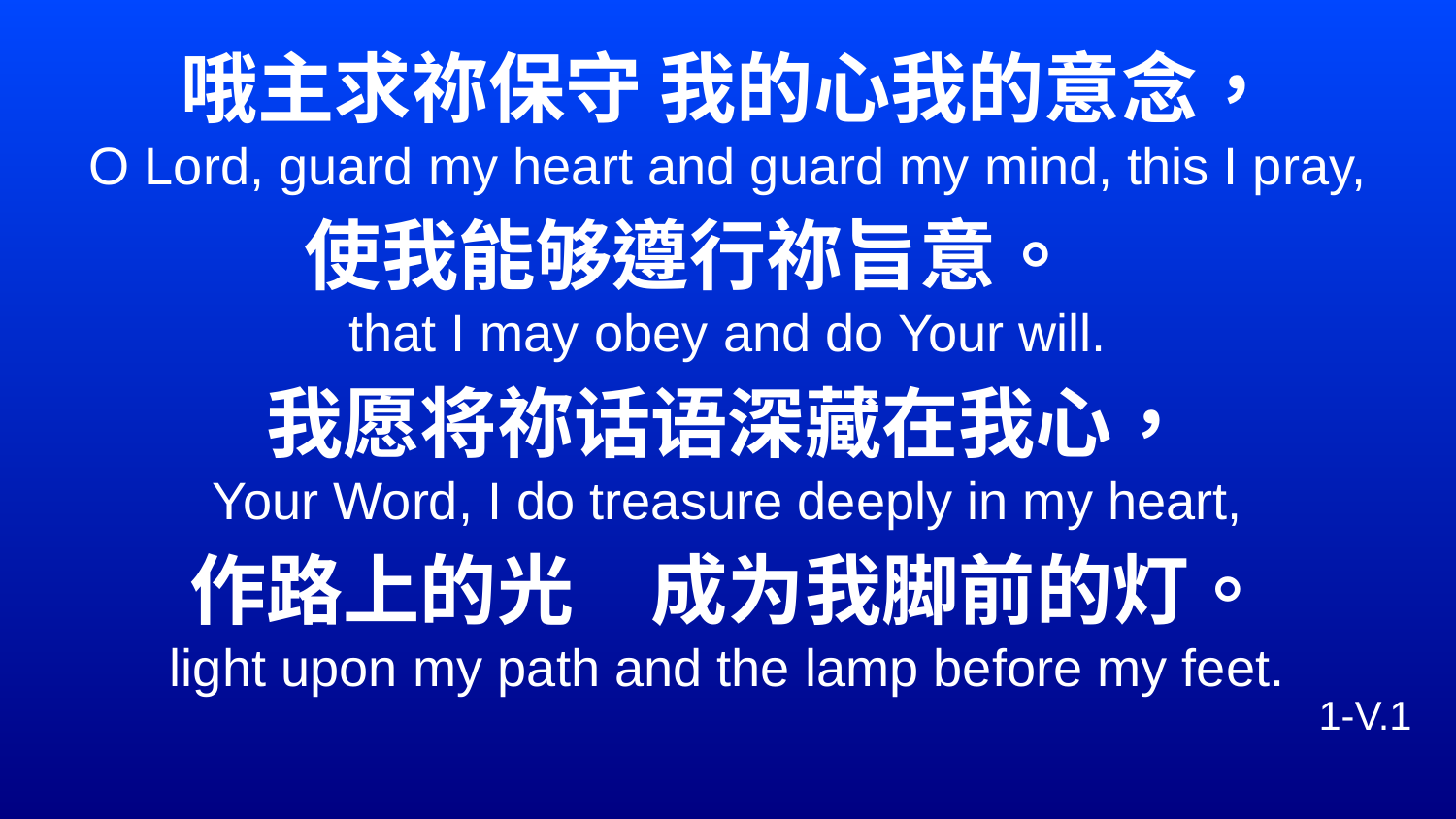

哦主求祢保守 我的心我的意念，
O Lord, guard my heart and guard my mind, this I pray,
使我能够遵行祢旨意。
that I may obey and do Your will.
我愿将祢话语深藏在我心，
Your Word, I do treasure deeply in my heart,
作路上的光　成为我脚前的灯。
light upon my path and the lamp before my feet.
1-V.1